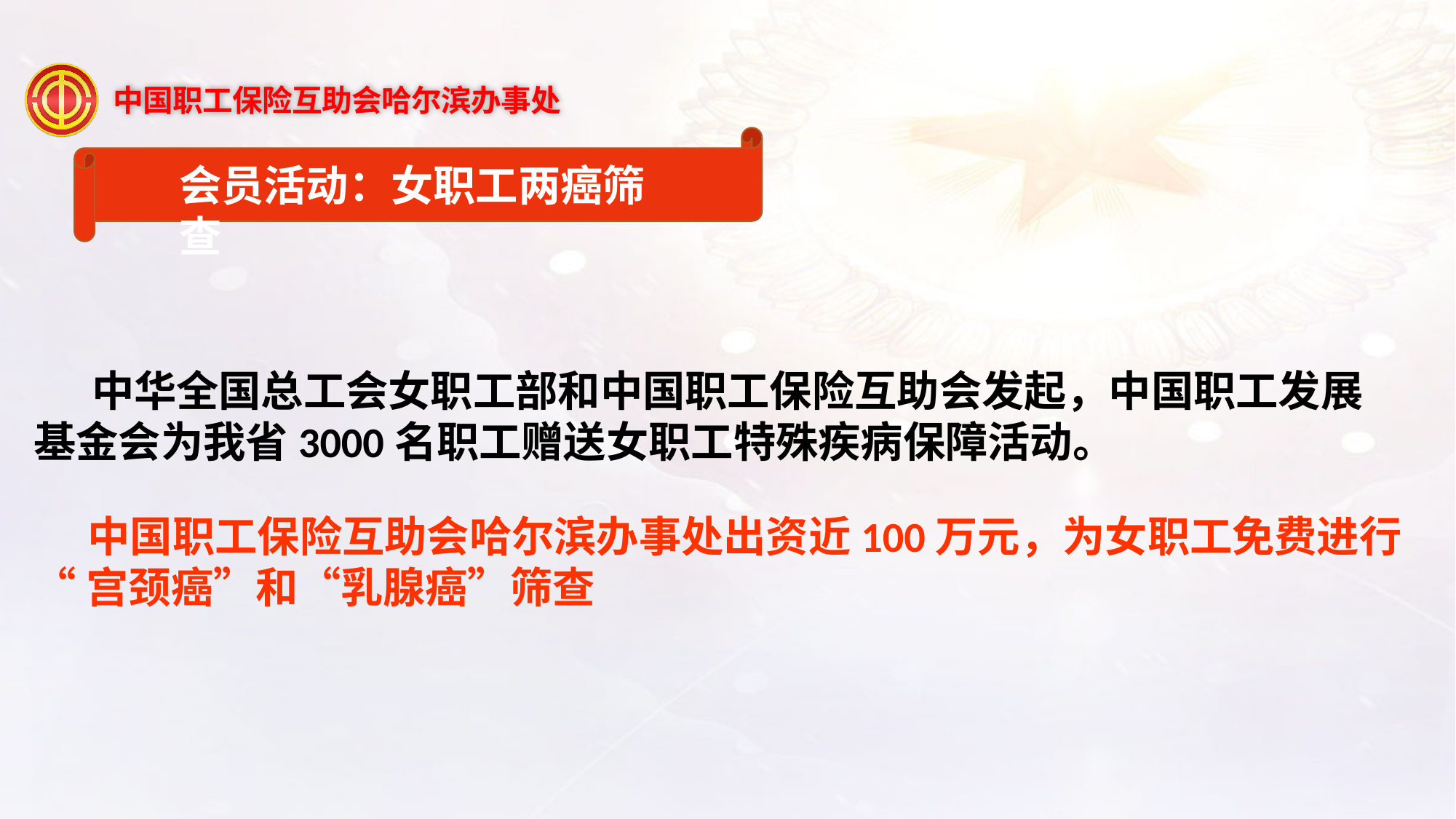

会员活动：女职工两癌筛查

      中华全国总工会女职工部和中国职工保险互助会发起，中国职工发展
基金会为我省3000名职工赠送女职工特殊疾病保障活动。

     中国职工保险互助会哈尔滨办事处出资近100万元，为女职工免费进行
“宫颈癌”和“乳腺癌”筛查